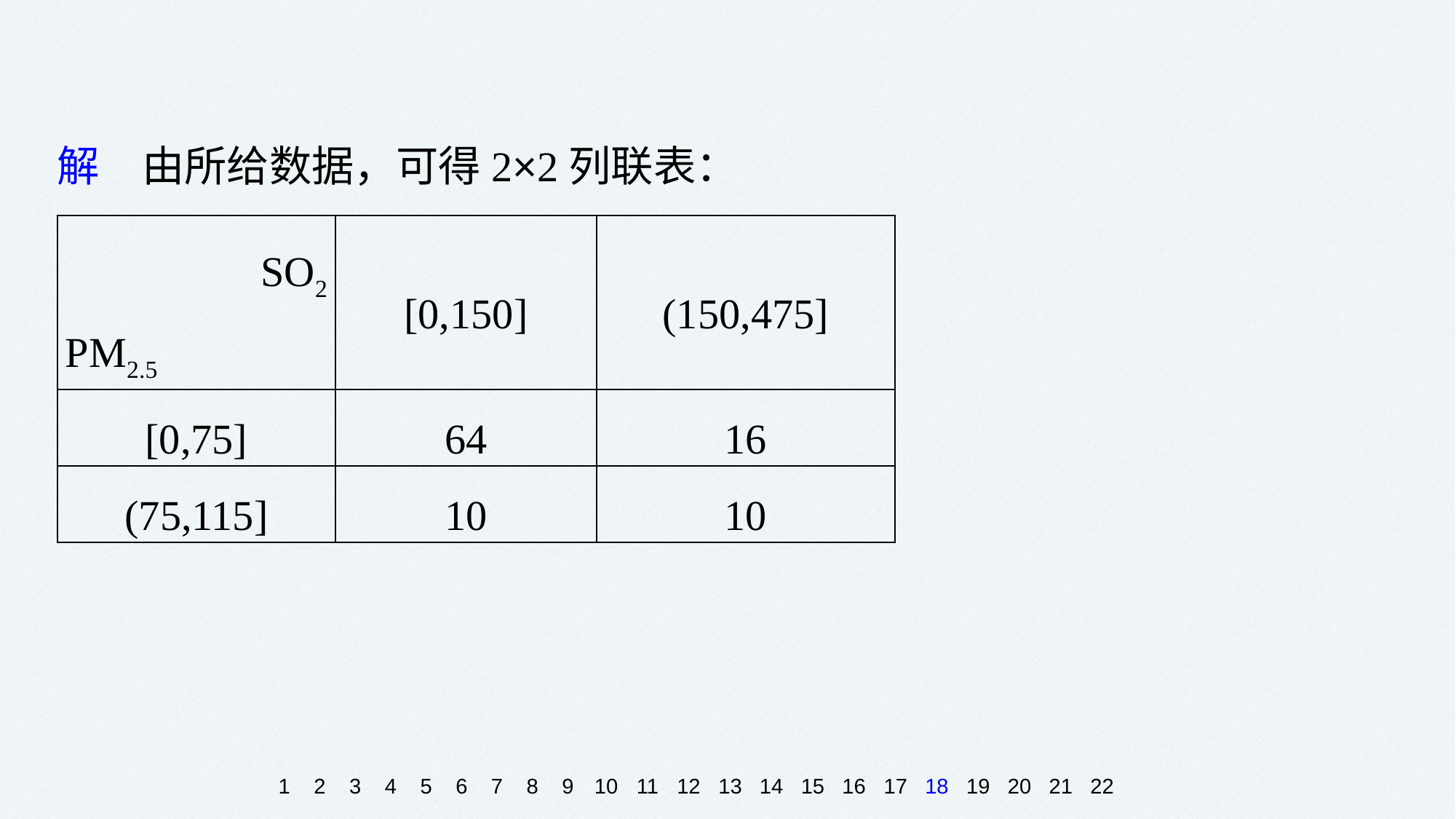

解　由所给数据，可得2×2列联表：
| SO2 PM2.5 | [0,150] | (150,475] |
| --- | --- | --- |
| [0,75] | 64 | 16 |
| (75,115] | 10 | 10 |
1
2
3
4
5
6
7
8
9
10
11
12
13
14
15
16
17
18
19
20
21
22